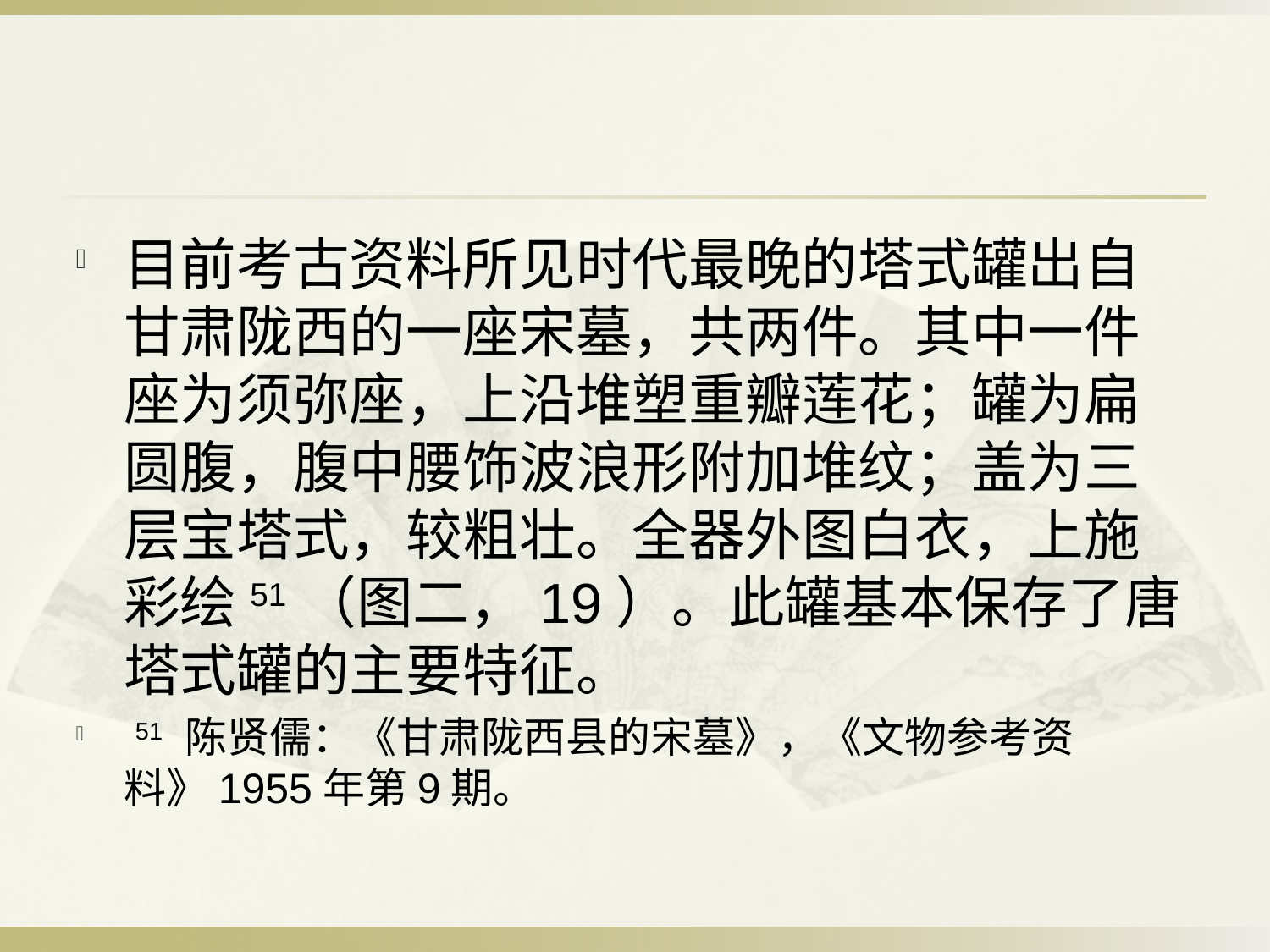

#
目前考古资料所见时代最晚的塔式罐出自甘肃陇西的一座宋墓，共两件。其中一件座为须弥座，上沿堆塑重瓣莲花；罐为扁圆腹，腹中腰饰波浪形附加堆纹；盖为三层宝塔式，较粗壮。全器外图白衣，上施彩绘51（图二，19）。此罐基本保存了唐塔式罐的主要特征。
 51 陈贤儒：《甘肃陇西县的宋墓》，《文物参考资料》1955年第9期。